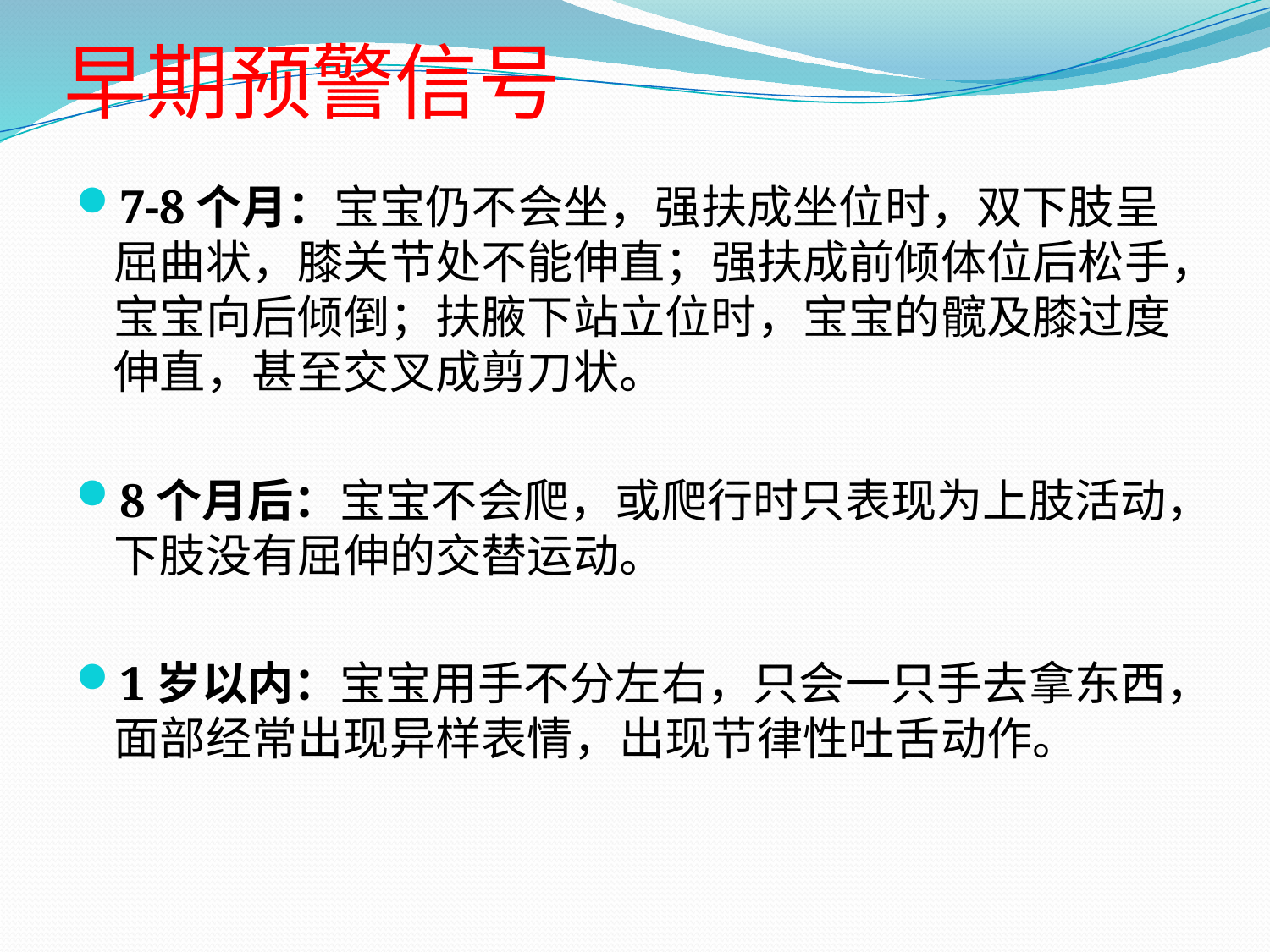

# 早期预警信号
7-8个月：宝宝仍不会坐，强扶成坐位时，双下肢呈屈曲状，膝关节处不能伸直；强扶成前倾体位后松手，宝宝向后倾倒；扶腋下站立位时，宝宝的髋及膝过度伸直，甚至交叉成剪刀状。

8个月后：宝宝不会爬，或爬行时只表现为上肢活动，下肢没有屈伸的交替运动。

1岁以内：宝宝用手不分左右，只会一只手去拿东西，面部经常出现异样表情，出现节律性吐舌动作。